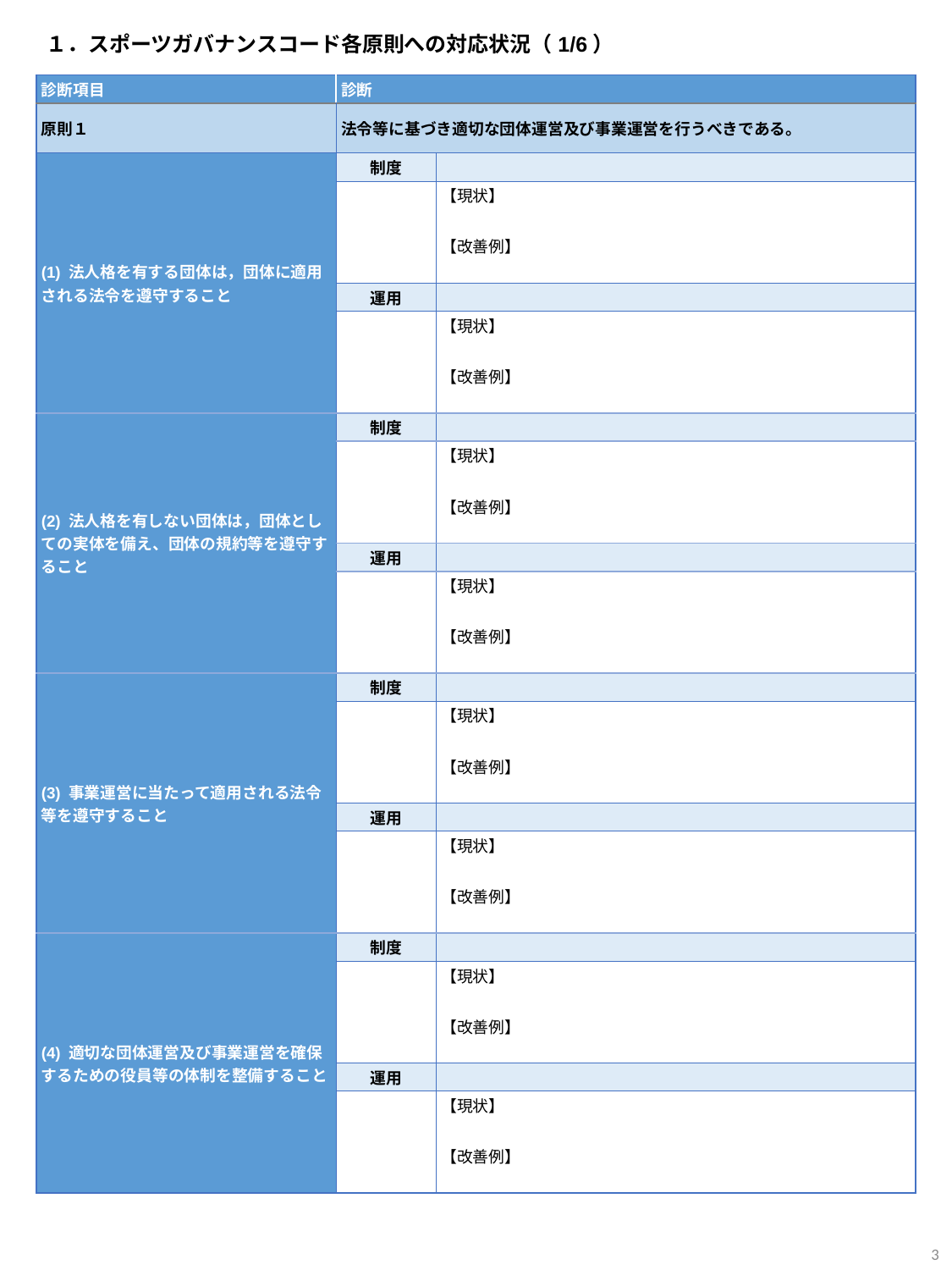

１．スポーツガバナンスコード各原則への対応状況（1/6）
| 診断項目 | 診断 |  |
| --- | --- | --- |
| 原則１ | 法令等に基づき適切な団体運営及び事業運営を行うべきである。 |  |
| (1) 法人格を有する団体は，団体に適用される法令を遵守すること | 制度 |  |
|  |  | 【現状】 |
|  |  |  |
|  |  | 【改善例】 |
|  |  |  |
|  | 運用 |  |
|  |  | 【現状】 |
|  |  |  |
|  |  | 【改善例】 |
|  |  |  |
| (2) 法人格を有しない団体は，団体としての実体を備え、団体の規約等を遵守すること | 制度 |  |
|  |  | 【現状】 |
|  |  |  |
|  |  | 【改善例】 |
|  |  |  |
|  | 運用 |  |
|  |  | 【現状】 |
|  |  |  |
|  |  | 【改善例】 |
|  |  |  |
| (3) 事業運営に当たって適用される法令等を遵守すること | 制度 |  |
|  |  | 【現状】 |
|  |  |  |
|  |  | 【改善例】 |
|  |  |  |
|  | 運用 |  |
|  |  | 【現状】 |
|  |  |  |
|  |  | 【改善例】 |
|  |  |  |
| (4) 適切な団体運営及び事業運営を確保するための役員等の体制を整備すること | 制度 |  |
|  |  | 【現状】 |
|  |  |  |
|  |  | 【改善例】 |
|  |  |  |
|  | 運用 |  |
|  |  | 【現状】 |
|  |  |  |
|  |  | 【改善例】 |
|  |  |  |
3